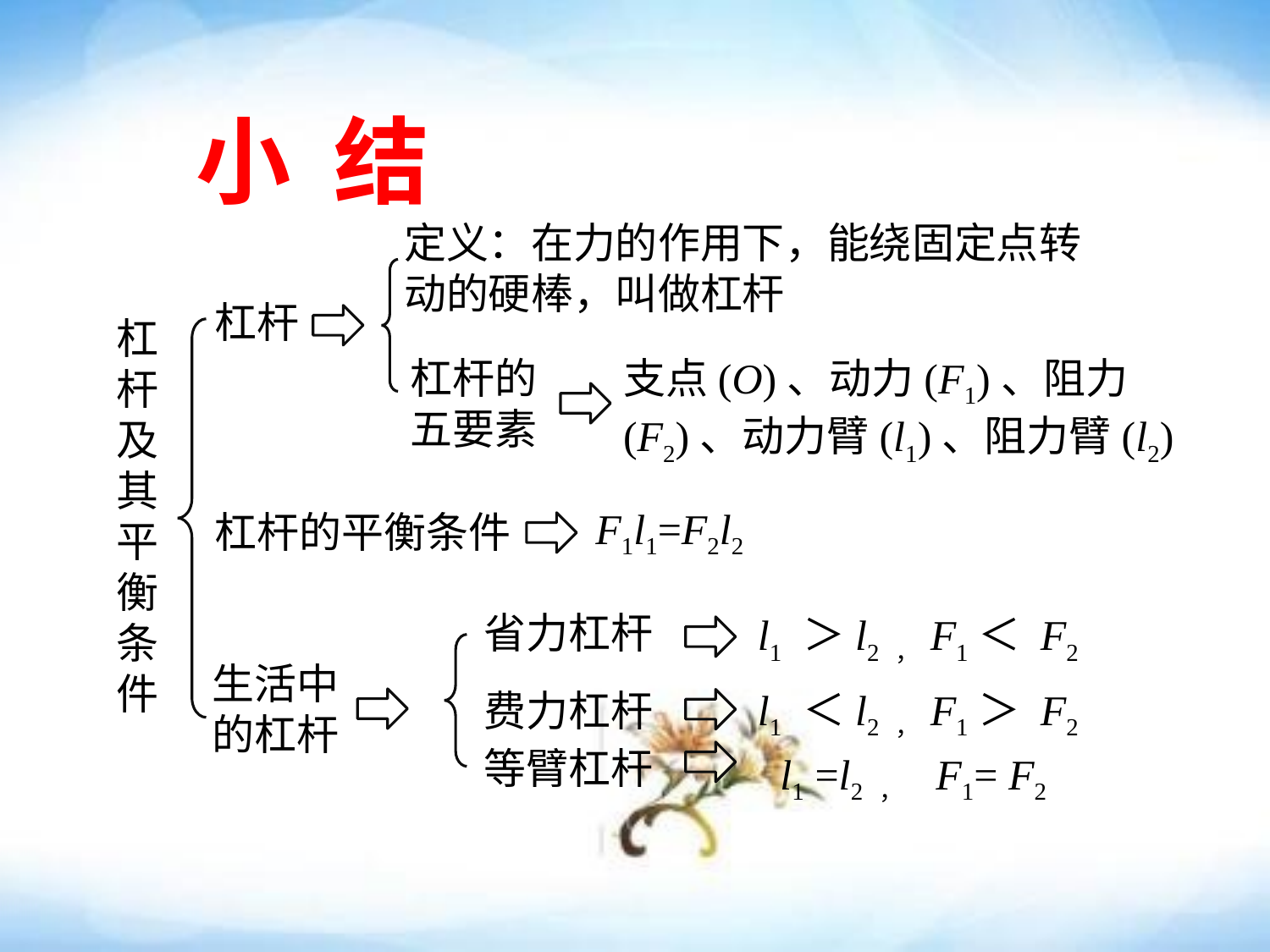

小  结
定义：在力的作用下，能绕固定点转动的硬棒，叫做杠杆

杠杆
杠杆及其平衡条件

杠杆的五要素
支点(O)、动力(F1)、阻力(F2)、动力臂(l1)、阻力臂(l2)

F1l1=F2l2
杠杆的平衡条件

省力杠杆
l1 ＞l2 ，F1＜ F2

生活中的杠杆
l1 ＜l2 ，F1＞ F2
费力杠杆

等臂杠杆
l1 =l2 ，    F1= F2